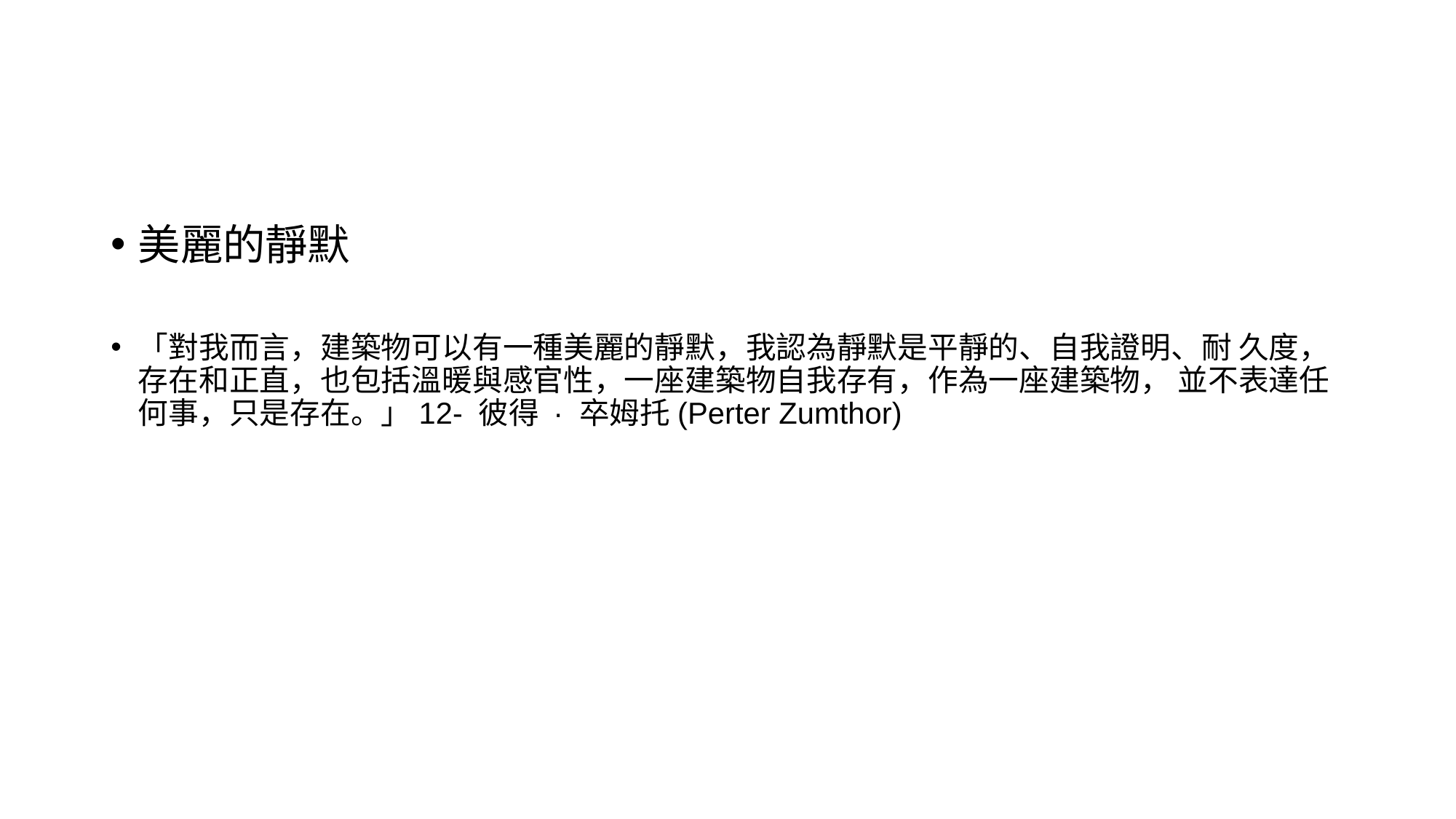

美麗的靜默

「對我而言，建築物可以有一種美麗的靜默，我認為靜默是平靜的、自我證明、耐 久度，存在和正直，也包括溫暖與感官性，一座建築物自我存有，作為一座建築物， 並不表達任何事，只是存在。」12- 彼得 · 卒姆托(Perter Zumthor)